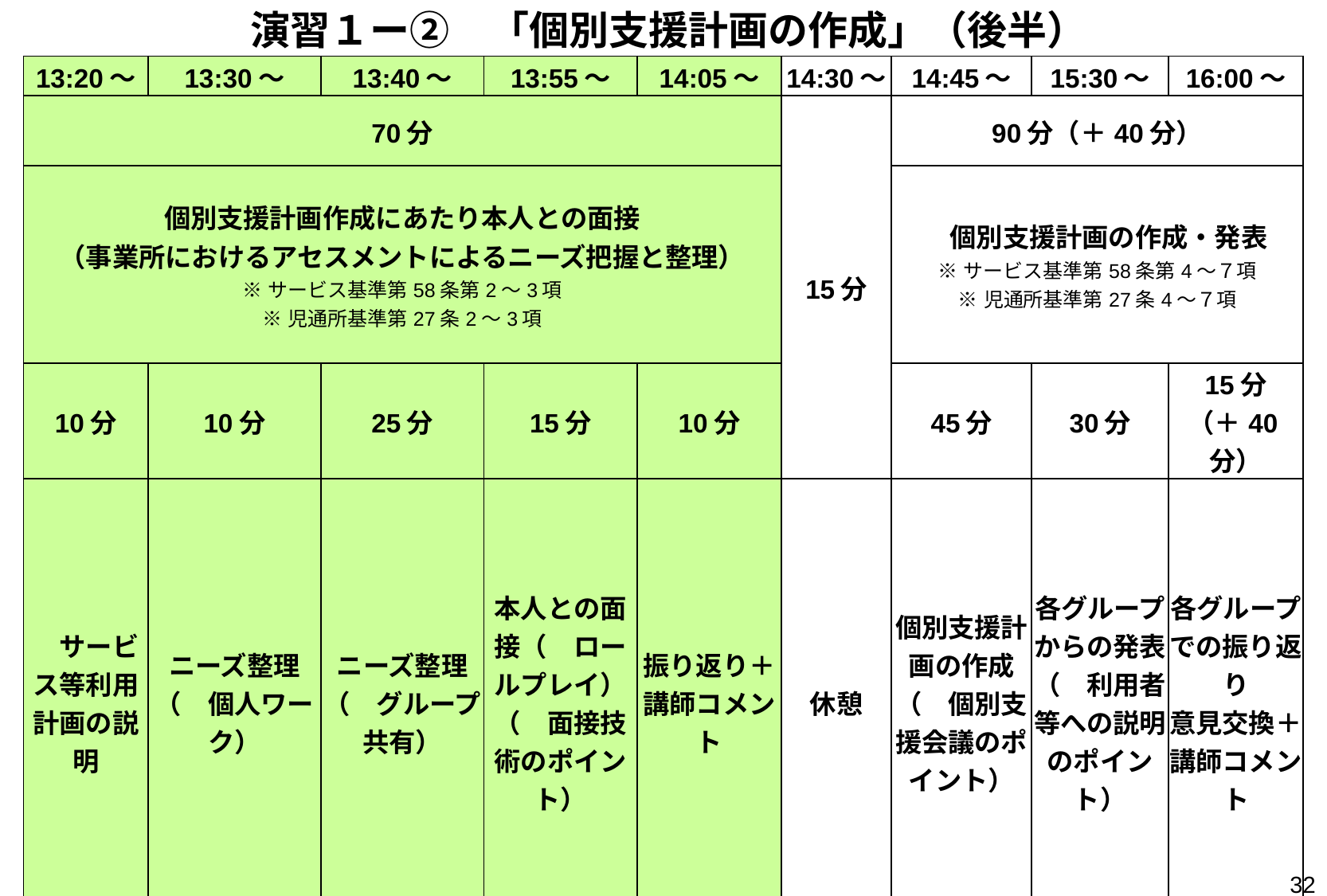

# 演習１ー②　「個別支援計画の作成」（後半）
| 13:20～ | 13:30～ | 13:40～ | 13:55～ | 14:05～ | 14:30～ | 14:45～ | 15:30～ | 16:00～ |
| --- | --- | --- | --- | --- | --- | --- | --- | --- |
| 70分 |  |  |  |  | 15分 | 90分（＋40分） |  |  |
| 個別支援計画作成にあたり本人との面接 （事業所におけるアセスメントによるニーズ把握と整理） ※サービス基準第58条第2～3項 ※児通所基準第27条2～3項 |  |  |  |  |  | 個別支援計画の作成・発表 ※サービス基準第58条第4～７項 ※児通所基準第27条4～７項 |  |  |
| 10分 | 10分 | 25分 | 15分 | 10分 |  | 45分 | 30分 | 15分 （＋40分） |
| サービス等利用計画の説明 | ニーズ整理（　個人ワーク） | ニーズ整理（　グループ共有） | 本人との面接（　ロールプレイ） （　面接技術のポイント） | 振り返り＋講師コメント | 休憩 | 個別支援計画の作成 （　個別支援会議のポイント） | 各グループからの発表 （　利用者等への説明のポイント） | 各グループでの振り返り 意見交換＋講師コメント |
32